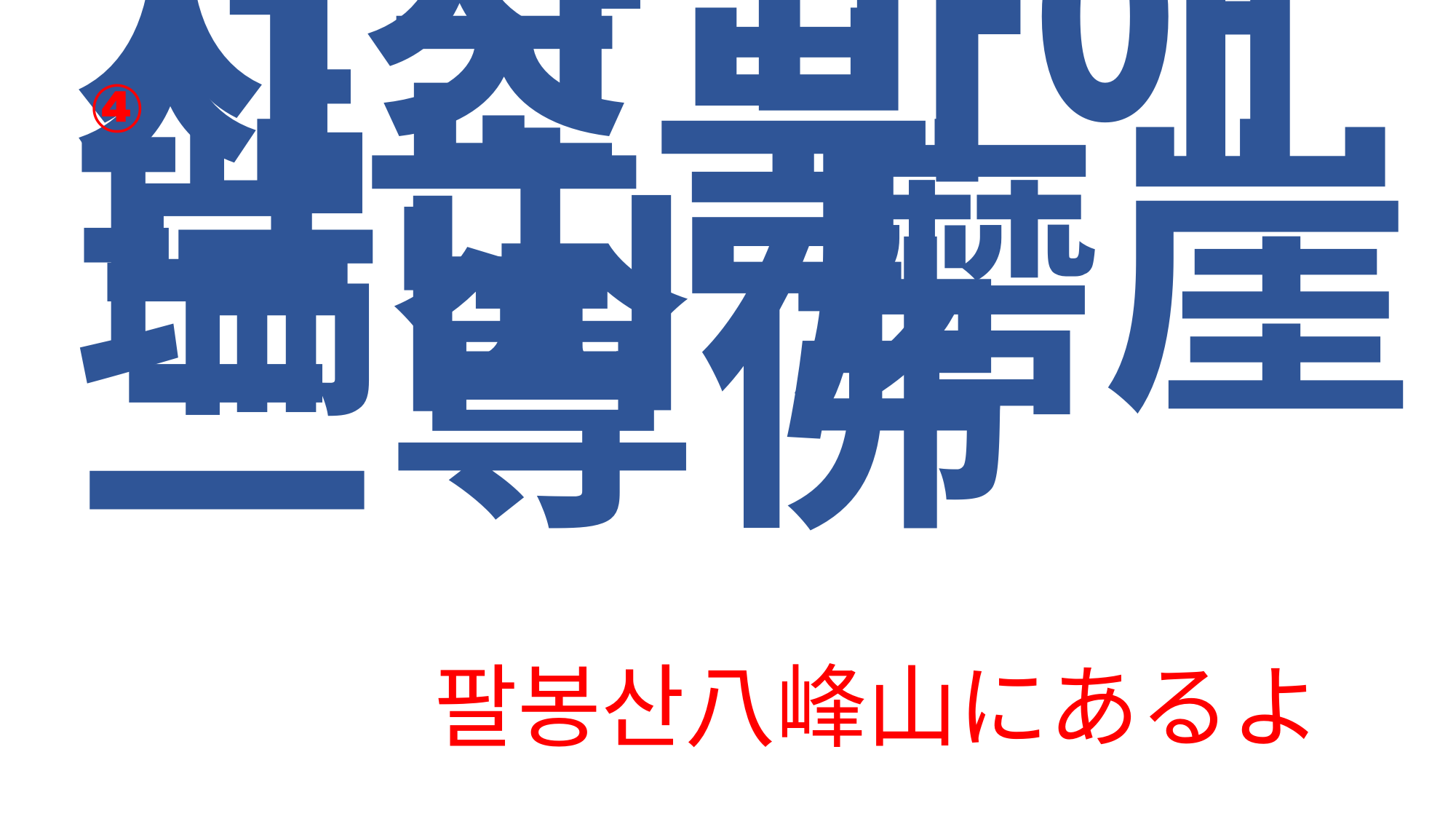

# ④
서산 마애 삼존불
瑞山 磨崖 三尊佛

팔봉산八峰山にあるよ